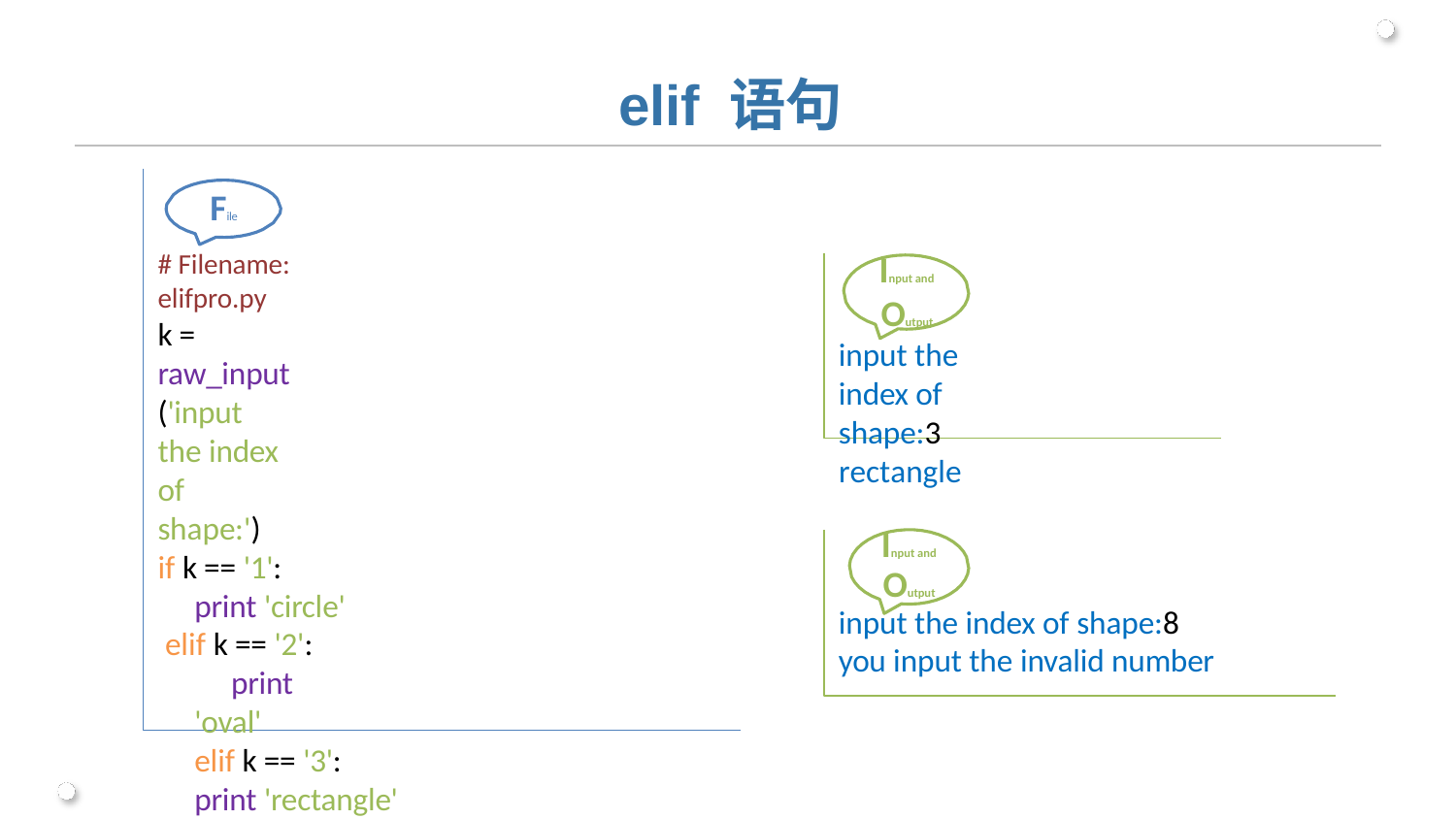

# elif 语句

File
# Filename: elifpro.py
k = raw_input('input the index of shape:')
if k == '1':
print 'circle'  elif k == '2':
print 'oval'
elif k == '3':
print 'rectangle'  elif k == '4':
print 'triangle'  else:
print 'you input the invalid number'
Input and
Output
input the index of shape:3
rectangle

Input and
Output
input the index of shape:8
you input the invalid number